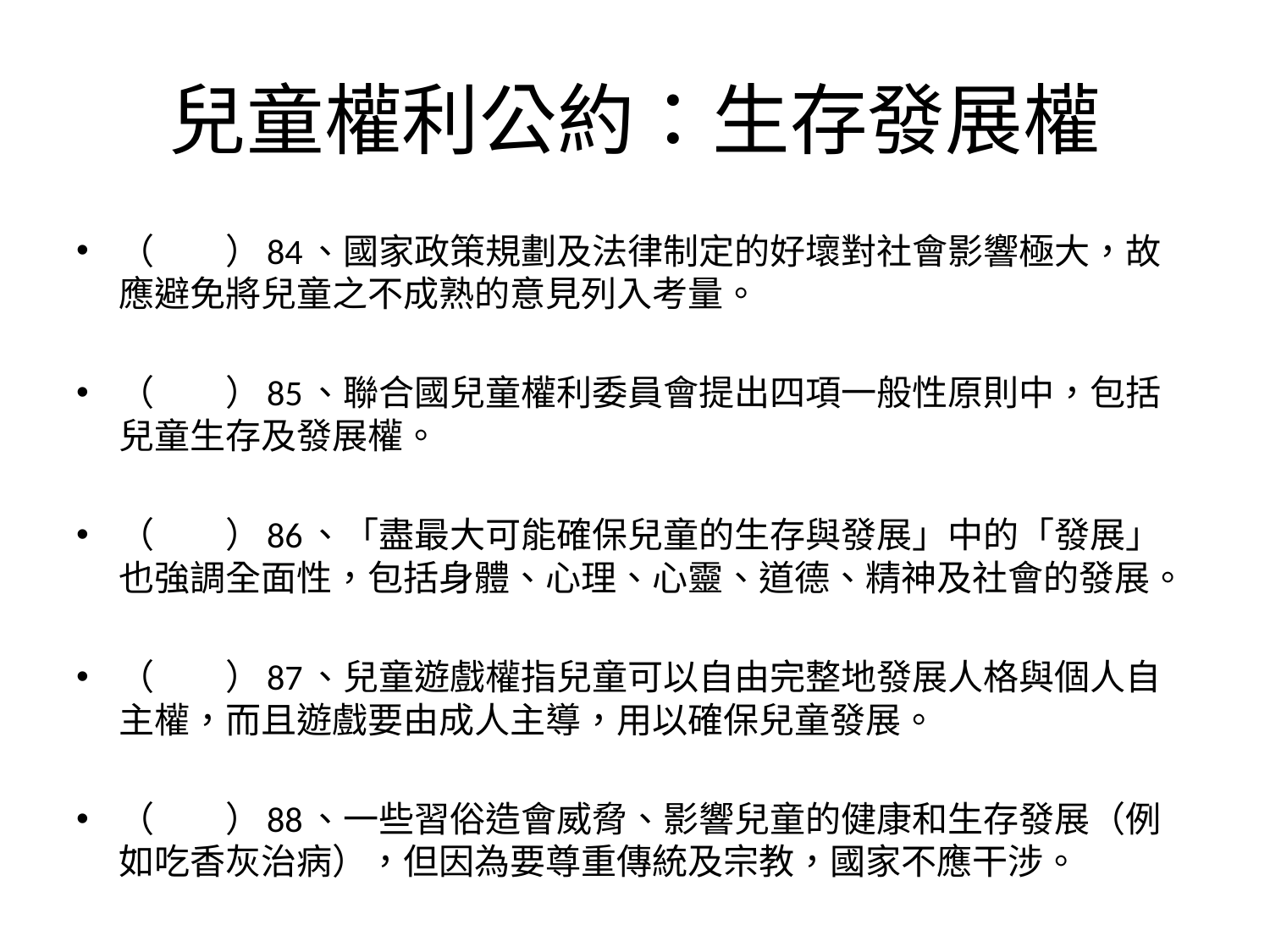

# 兒童權利公約：生存發展權
（　　）84、國家政策規劃及法律制定的好壞對社會影響極大，故應避免將兒童之不成熟的意見列入考量。

（　　）85、聯合國兒童權利委員會提出四項一般性原則中，包括兒童生存及發展權。

（　　）86、「盡最大可能確保兒童的生存與發展」中的「發展」也強調全面性，包括身體、心理、心靈、道德、精神及社會的發展。

（　　）87、兒童遊戲權指兒童可以自由完整地發展人格與個人自主權，而且遊戲要由成人主導，用以確保兒童發展。

（　　）88、一些習俗造會威脅、影響兒童的健康和生存發展（例如吃香灰治病），但因為要尊重傳統及宗教，國家不應干涉。